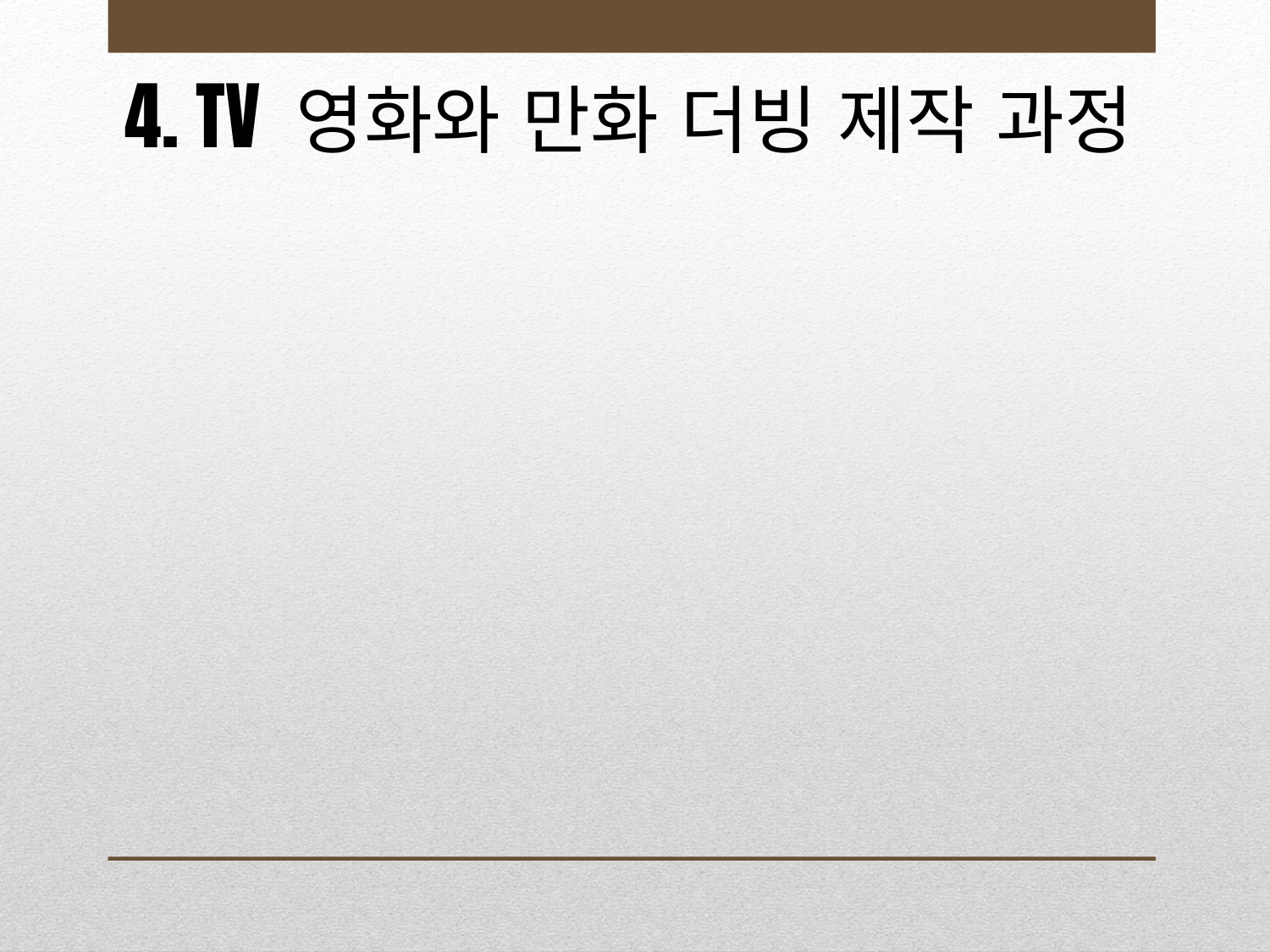

# 4. TV 영화와 만화 더빙 제작 과정